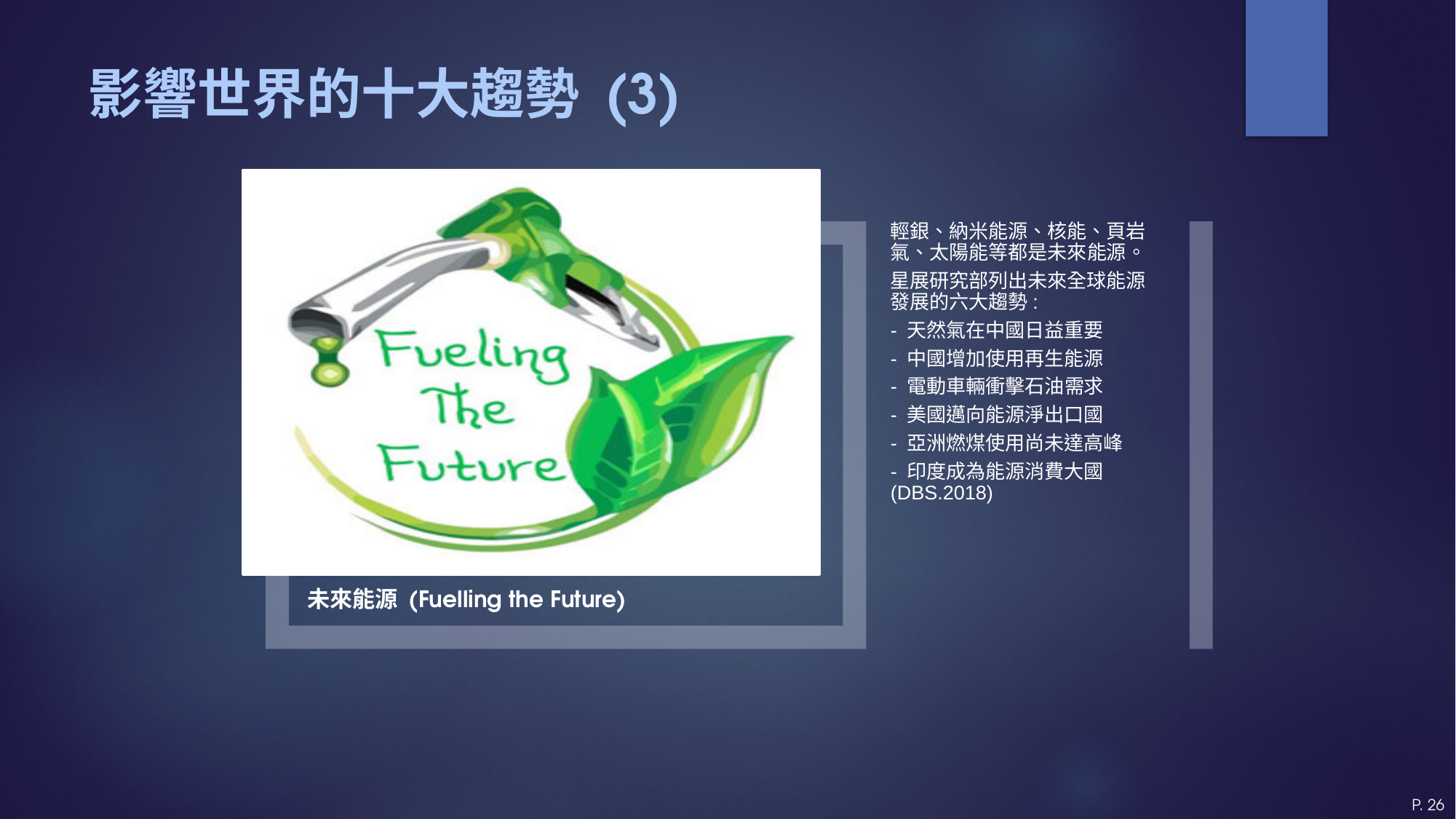

# 影響世界的十大趨勢 (3)
未來能源 (Fuelling the Future)
輕銀、納米能源、核能、頁岩氣、太陽能等都是未來能源。
星展研究部列出未來全球能源發展的六大趨勢:
- 天然氣在中國日益重要
- 中國增加使用再生能源
- 電動車輛衝擊石油需求
- 美國邁向能源淨出口國
- 亞洲燃煤使用尚未達高峰
- 印度成為能源消費大國(DBS.2018)
P. 26